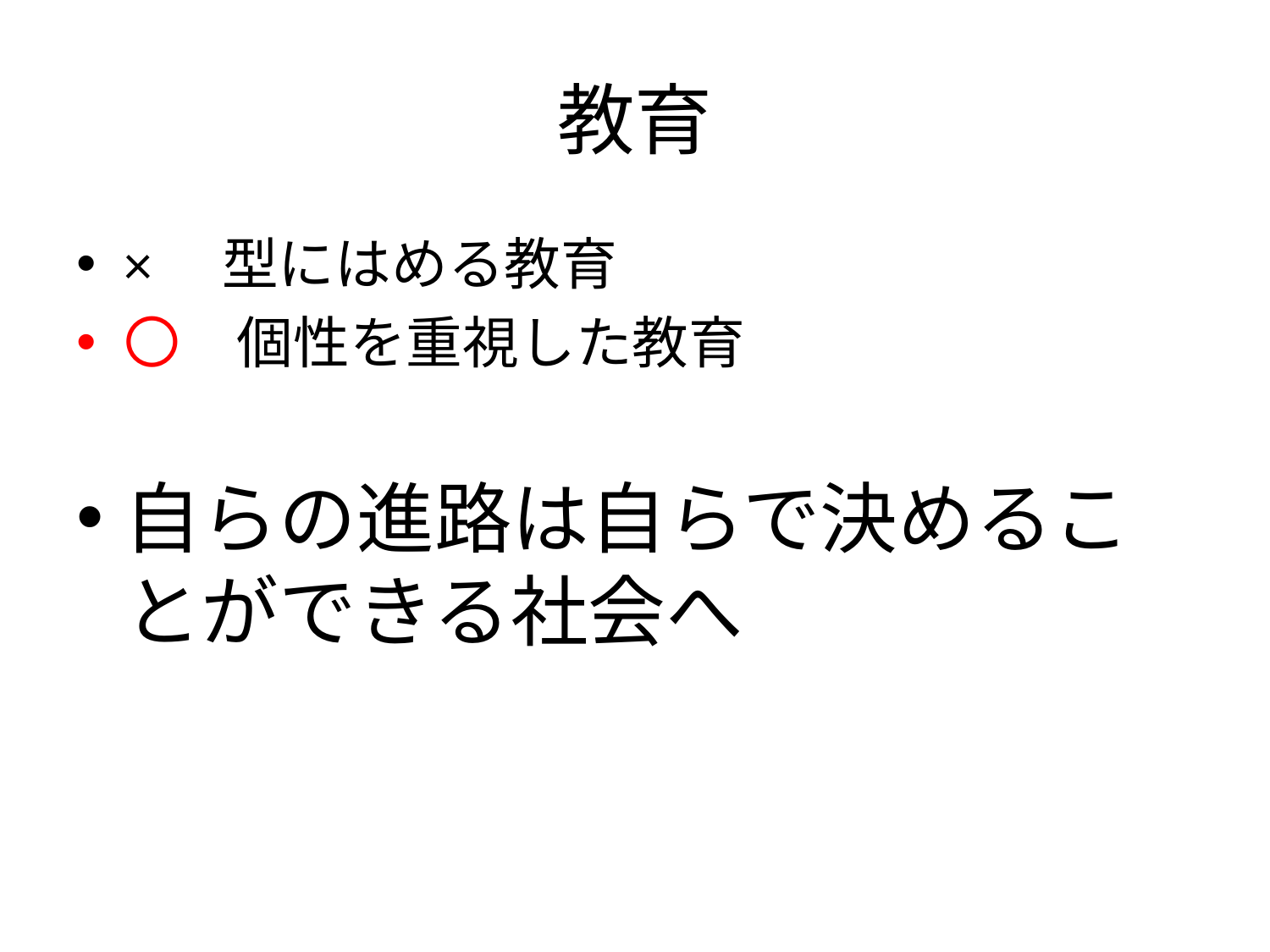

# 教育
×　型にはめる教育
〇　個性を重視した教育

自らの進路は自らで決めることができる社会へ